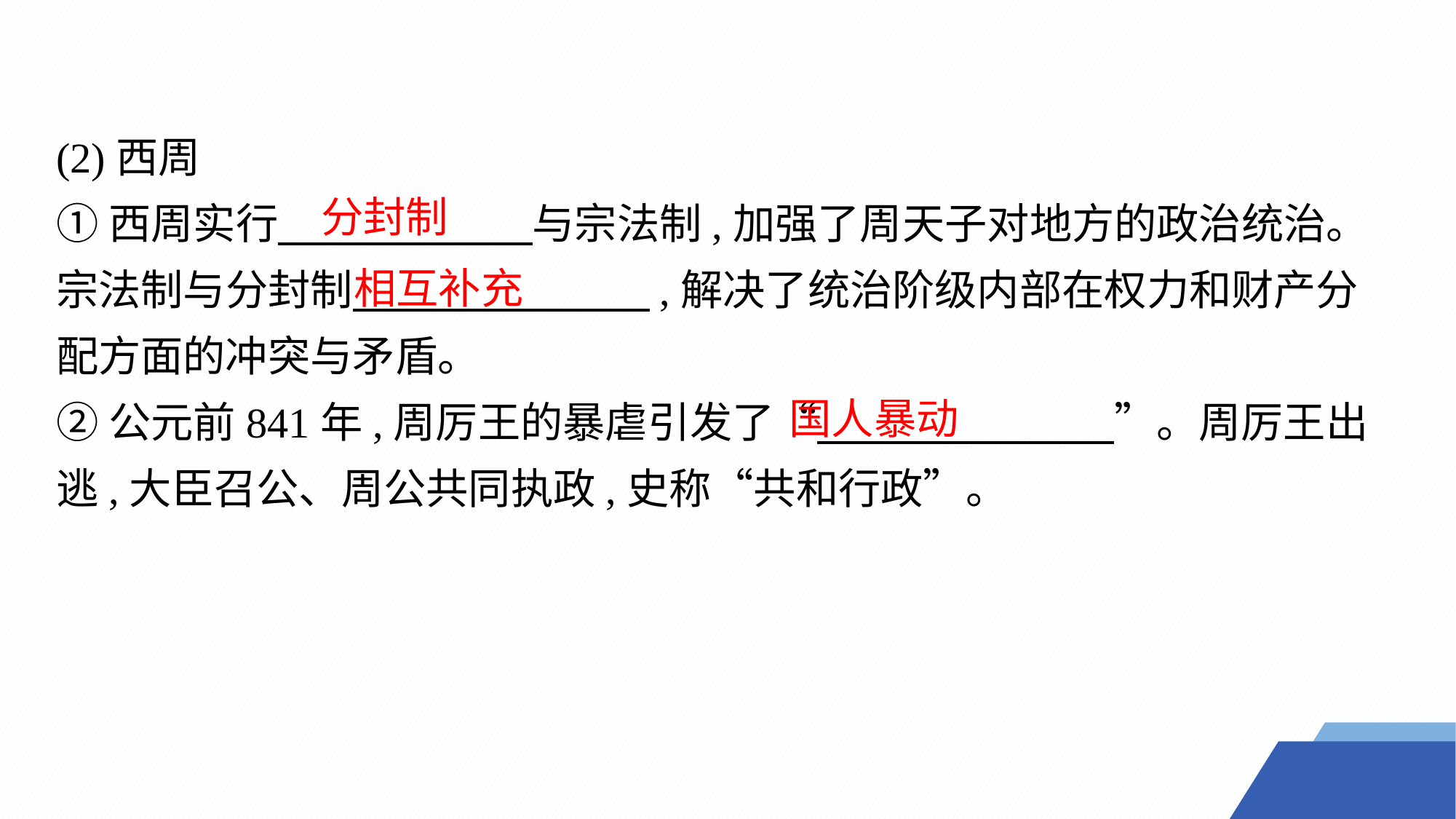

(2)西周
①西周实行　　　　　　与宗法制,加强了周天子对地方的政治统治。宗法制与分封制　　　　　　　,解决了统治阶级内部在权力和财产分配方面的冲突与矛盾。
②公元前841年,周厉王的暴虐引发了“　　　　　　　”。周厉王出逃,大臣召公、周公共同执政,史称“共和行政”。
分封制
相互补充
国人暴动